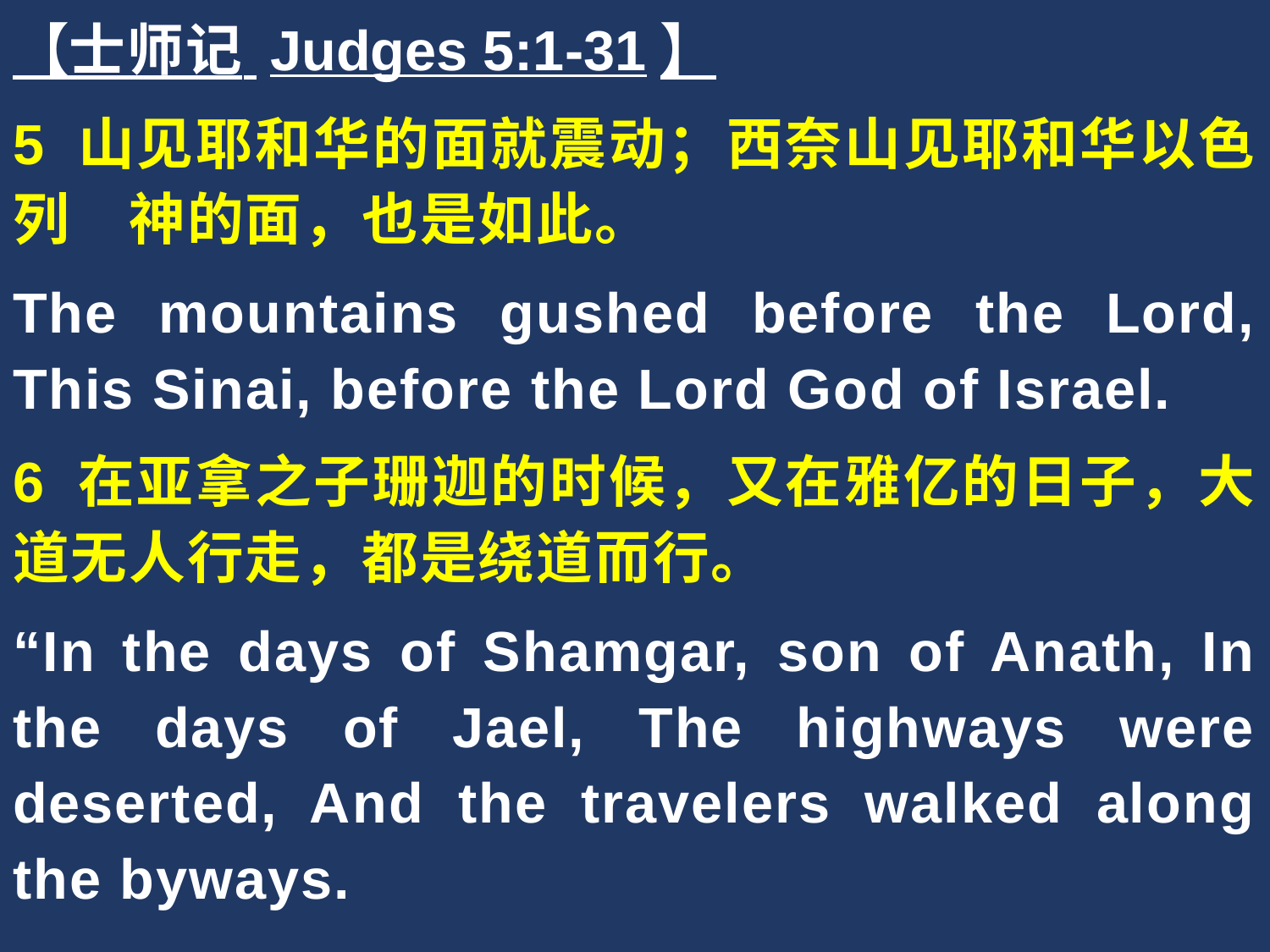

【士师记 Judges 5:1-31】
5 山见耶和华的面就震动；西奈山见耶和华以色列　神的面，也是如此。
The mountains gushed before the Lord, This Sinai, before the Lord God of Israel.
6 在亚拿之子珊迦的时候，又在雅亿的日子，大道无人行走，都是绕道而行。
“In the days of Shamgar, son of Anath, In the days of Jael, The highways were deserted, And the travelers walked along the byways.